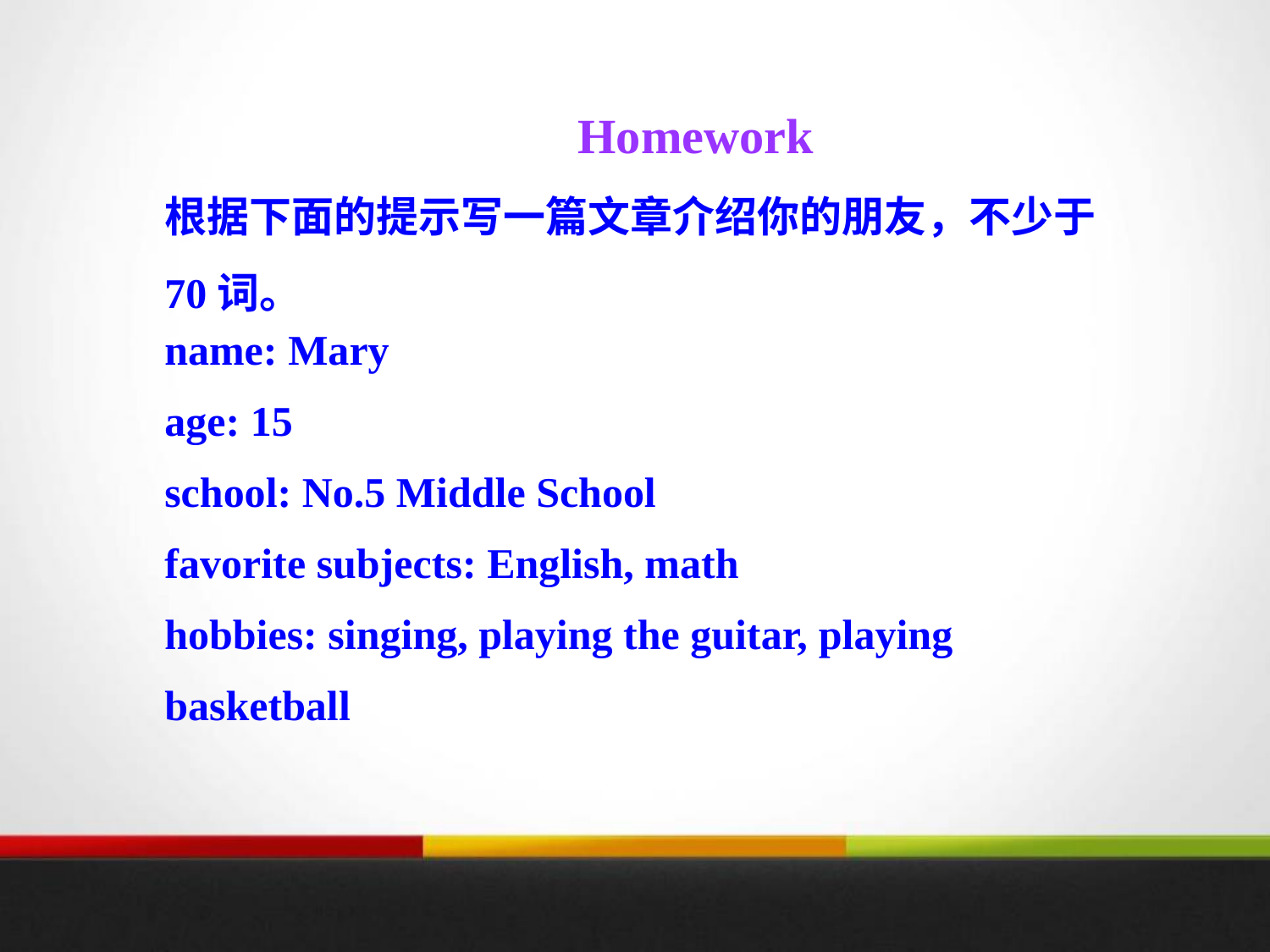

Homework
根据下面的提示写一篇文章介绍你的朋友，不少于70词。
name: Mary
age: 15
school: No.5 Middle School
favorite subjects: English, math
hobbies: singing, playing the guitar, playing  basketball